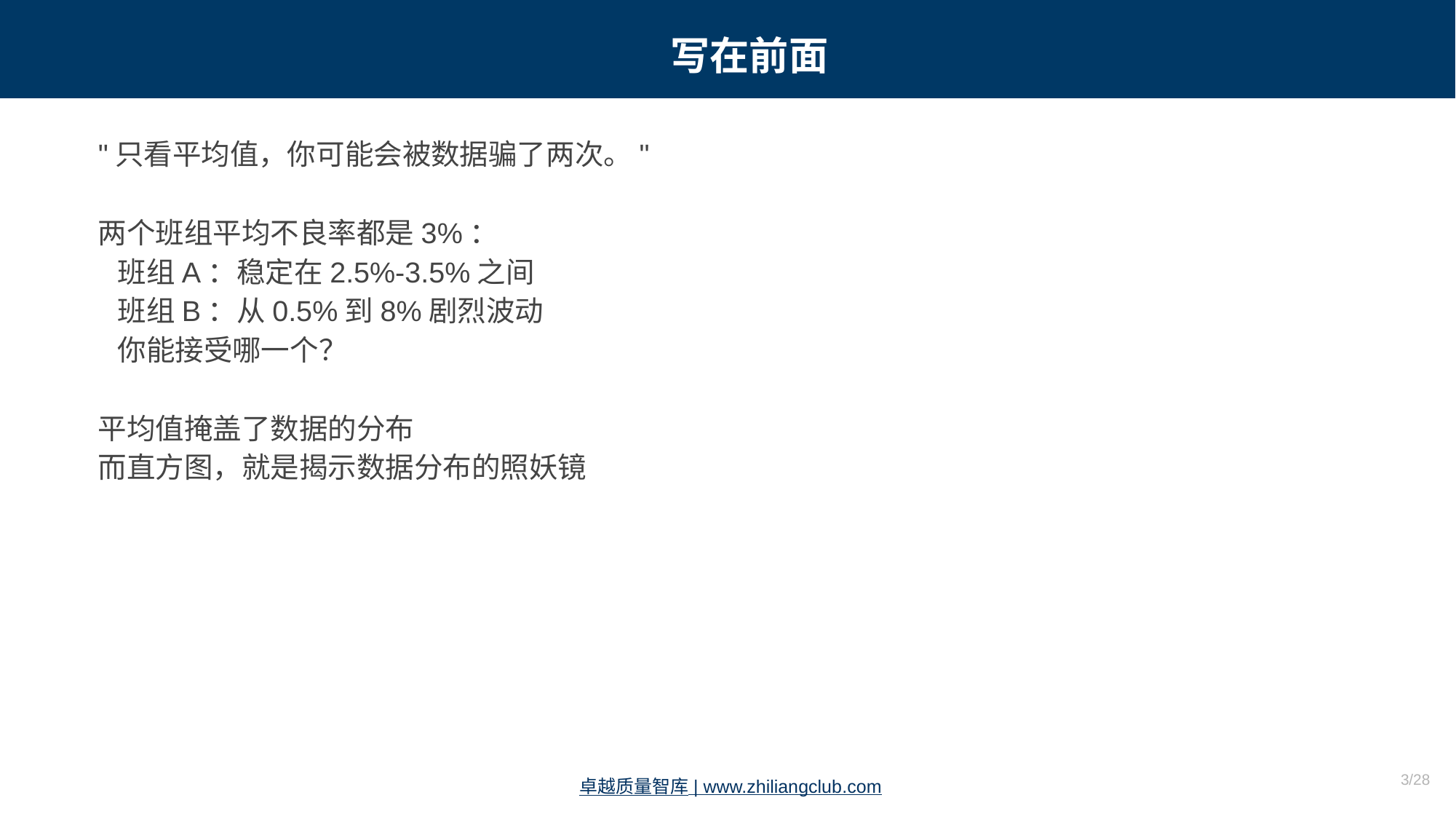

写在前面
"只看平均值，你可能会被数据骗了两次。"

两个班组平均不良率都是3%：
  班组A：稳定在2.5%-3.5%之间
  班组B：从0.5%到8%剧烈波动
  你能接受哪一个？

平均值掩盖了数据的分布
而直方图，就是揭示数据分布的照妖镜
3/28